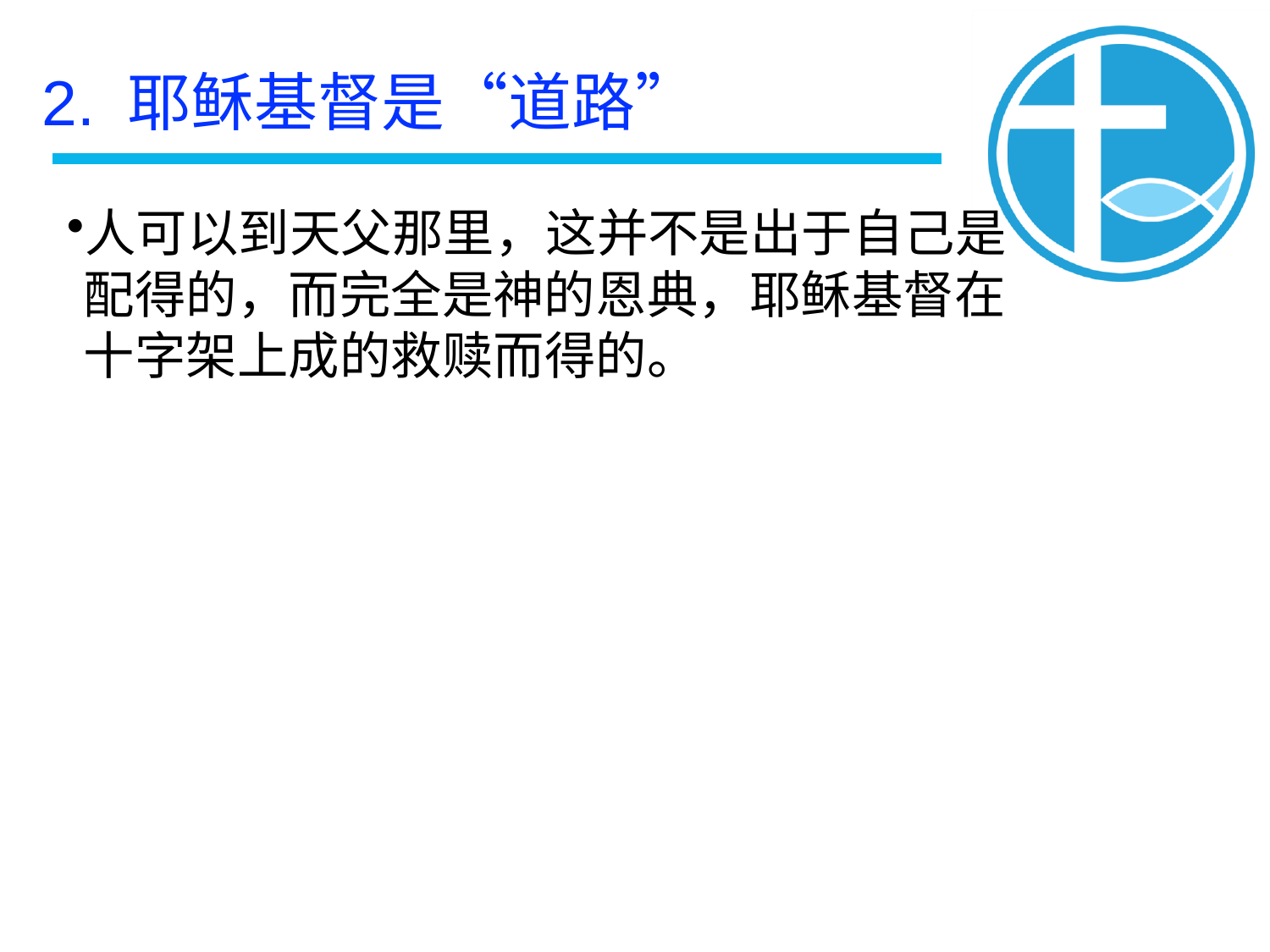

2. 耶稣基督是“道路”
人可以到天父那里，这并不是出于自己是配得的，而完全是神的恩典，耶稣基督在十字架上成的救赎而得的。